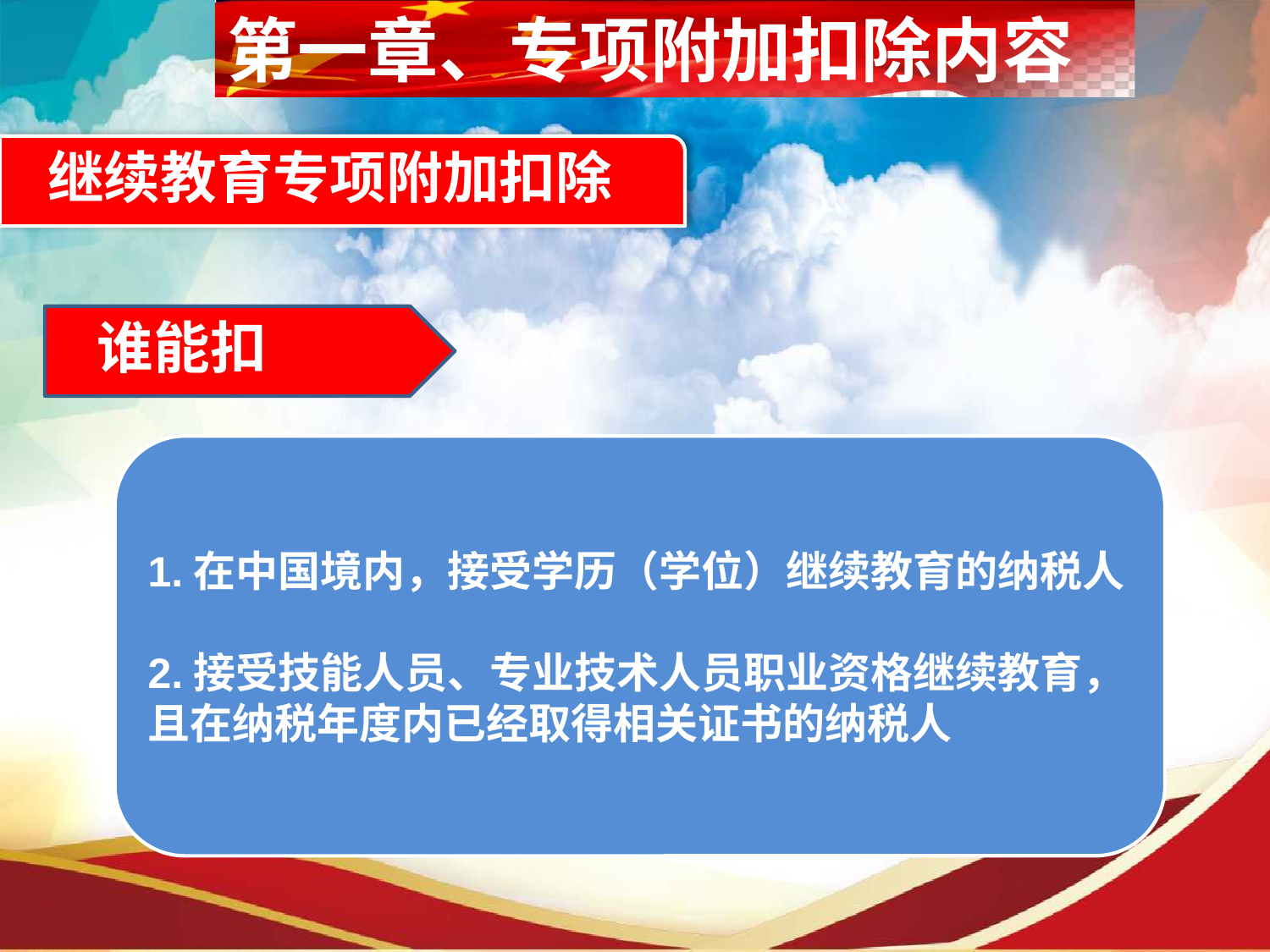

第一章、专项附加扣除内容

继续教育专项附加扣除

谁能扣
1.在中国境内，接受学历（学位）继续教育的纳税人

2.接受技能人员、专业技术人员职业资格继续教育，且在纳税年度内已经取得相关证书的纳税人